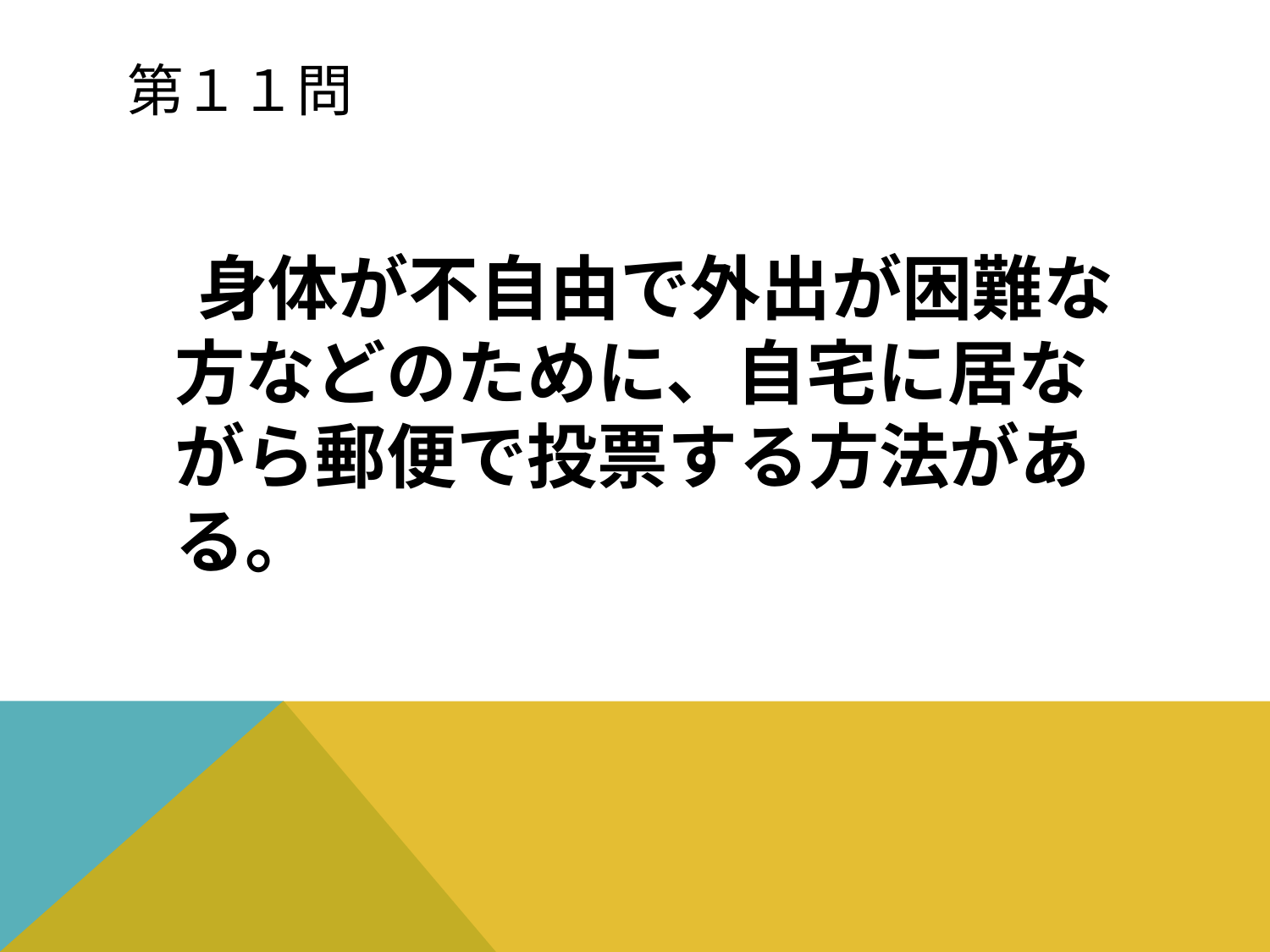

# 第１１問
　身体が不自由で外出が困難な方などのために、自宅に居ながら郵便で投票する方法がある。